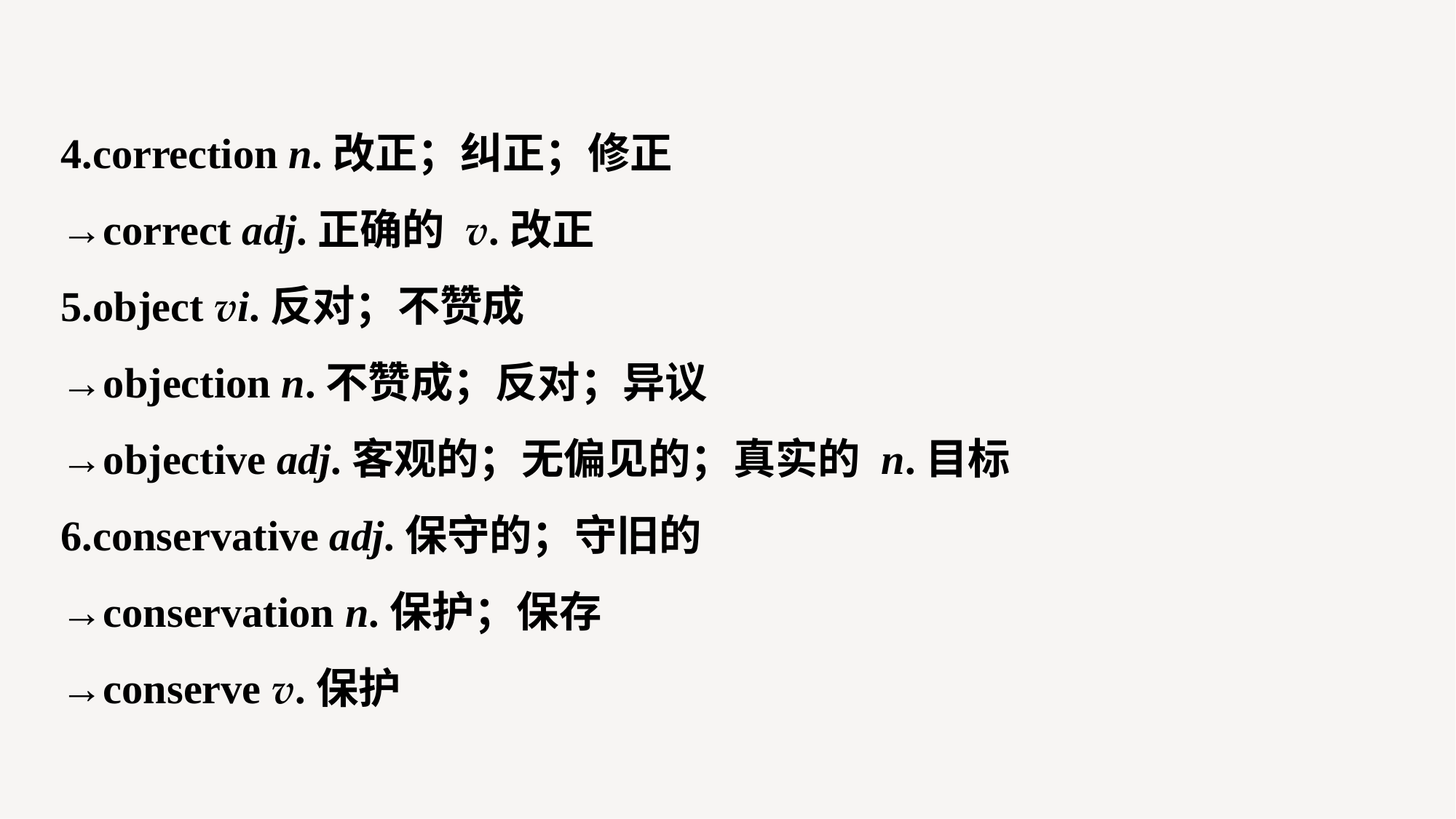

4.correction n.改正；纠正；修正
→correct adj.正确的 v.改正
5.object vi.反对；不赞成
→objection n.不赞成；反对；异议
→objective adj.客观的；无偏见的；真实的 n.目标
6.conservative adj.保守的；守旧的
→conservation n.保护；保存
→conserve v.保护